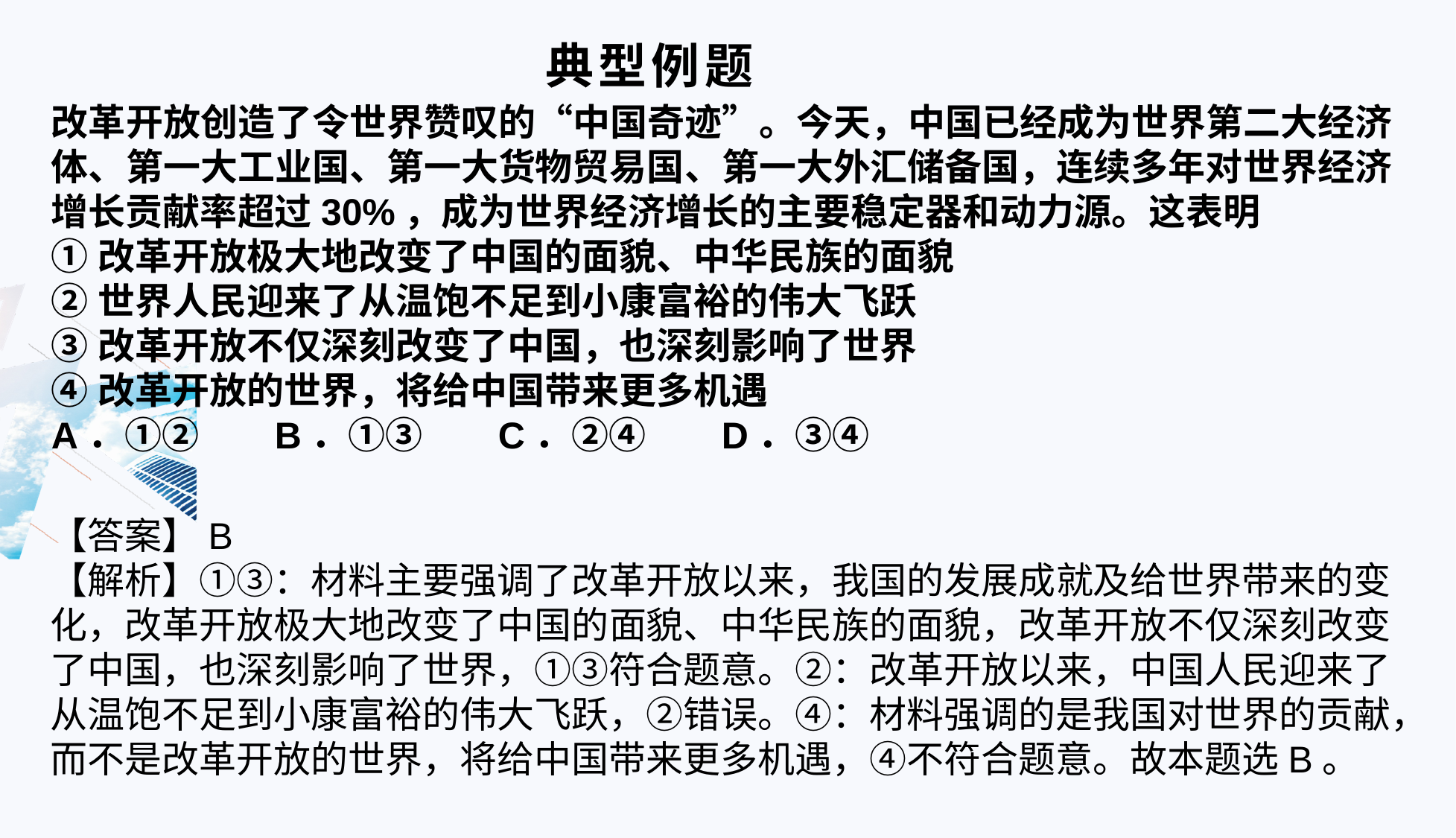

典型例题
改革开放创造了令世界赞叹的“中国奇迹”。今天，中国已经成为世界第二大经济体、第一大工业国、第一大货物贸易国、第一大外汇储备国，连续多年对世界经济增长贡献率超过30%，成为世界经济增长的主要稳定器和动力源。这表明
①改革开放极大地改变了中国的面貌、中华民族的面貌
②世界人民迎来了从温饱不足到小康富裕的伟大飞跃
③改革开放不仅深刻改变了中国，也深刻影响了世界
④改革开放的世界，将给中国带来更多机遇
A．①②	B．①③	C．②④	D．③④
【答案】B
【解析】①③：材料主要强调了改革开放以来，我国的发展成就及给世界带来的变化，改革开放极大地改变了中国的面貌、中华民族的面貌，改革开放不仅深刻改变了中国，也深刻影响了世界，①③符合题意。②：改革开放以来，中国人民迎来了从温饱不足到小康富裕的伟大飞跃，②错误。④：材料强调的是我国对世界的贡献，而不是改革开放的世界，将给中国带来更多机遇，④不符合题意。故本题选B。